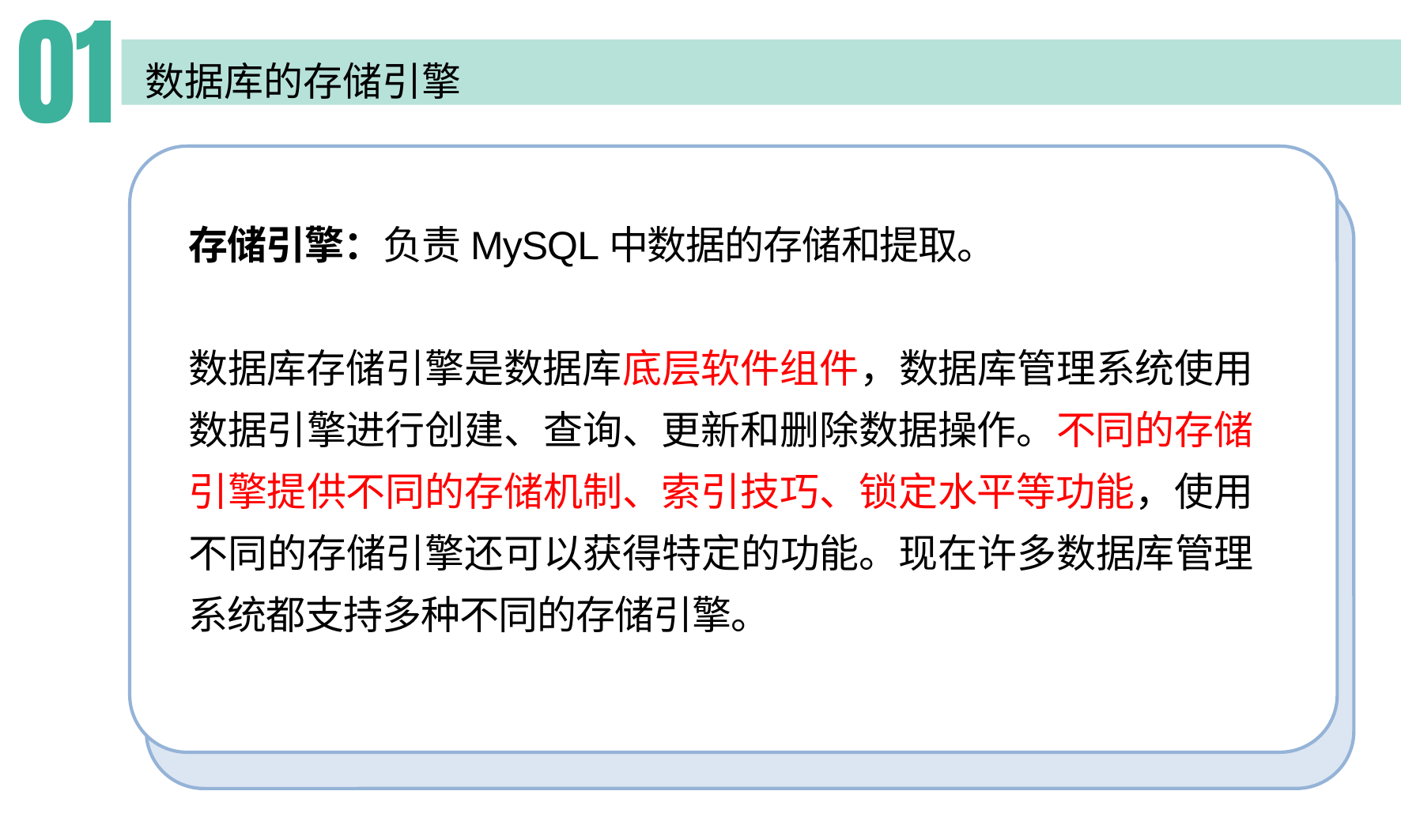

01

数据库的存储引擎

存储引擎：负责MySQL中数据的存储和提取。

数据库存储引擎是数据库底层软件组件，数据库管理系统使用数据引擎进行创建、查询、更新和删除数据操作。不同的存储引擎提供不同的存储机制、索引技巧、锁定水平等功能，使用不同的存储引擎还可以获得特定的功能。现在许多数据库管理系统都支持多种不同的存储引擎。